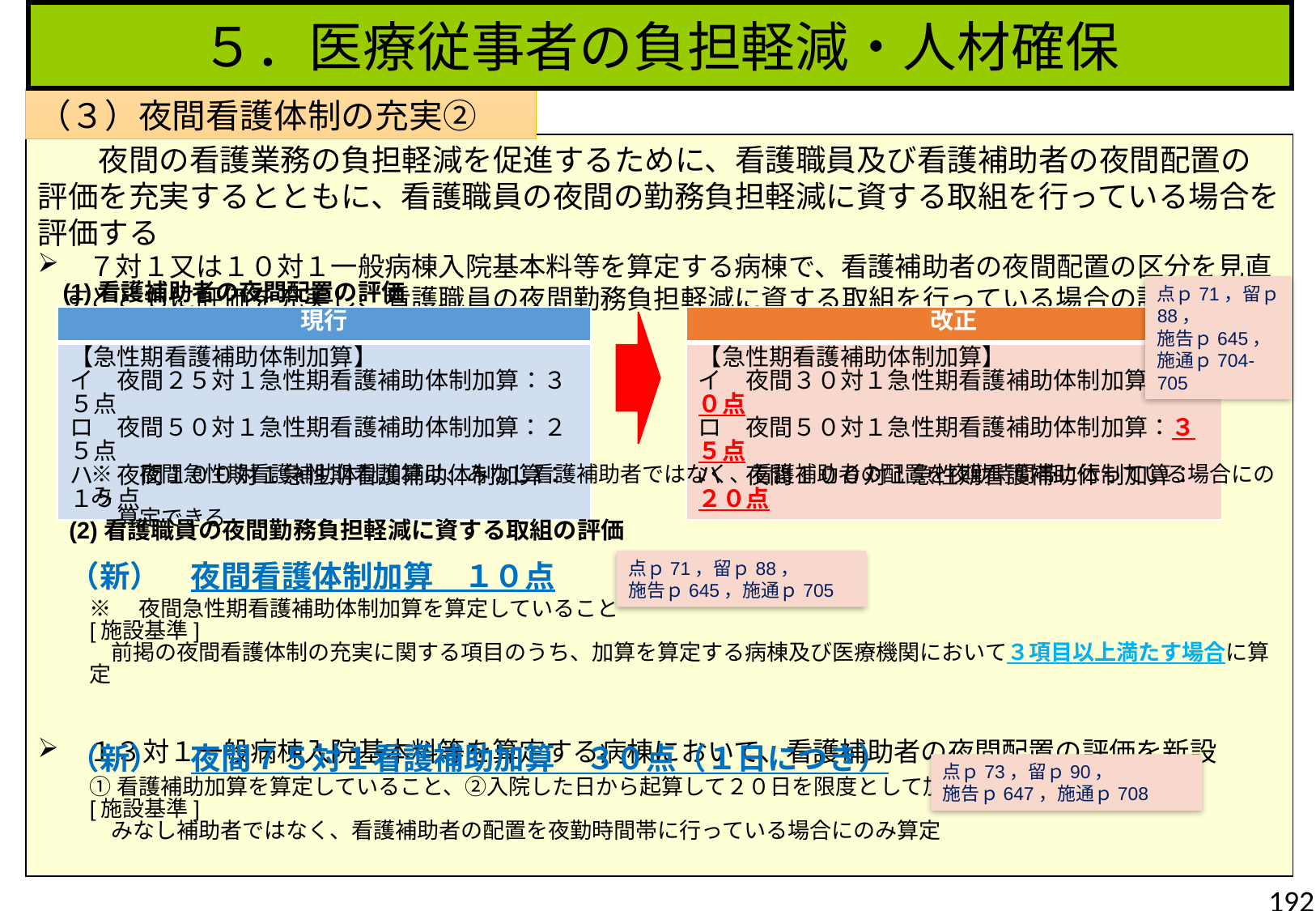

５．医療従事者の負担軽減・人材確保
（３）夜間看護体制の充実②
　　夜間の看護業務の負担軽減を促進するために、看護職員及び看護補助者の夜間配置の評価を充実するとともに、看護職員の夜間の勤務負担軽減に資する取組を行っている場合を評価する
　７対１又は１０対１一般病棟入院基本料等を算定する病棟で、看護補助者の夜間配置の区分を見直すとともに評価を充実し、看護職員の夜間勤務負担軽減に資する取組を行っている場合の評価を新設

　１３対１一般病棟入院基本料等を算定する病棟において、看護補助者の夜間配置の評価を新設

点ｐ71，留ｐ88，
施告ｐ645，
施通ｐ704-705
(1)看護補助者の夜間配置の評価
| 現行 |
| --- |
| 【急性期看護補助体制加算】 イ　夜間２５対１急性期看護補助体制加算：３５点 ロ　夜間５０対１急性期看護補助体制加算：２５点 ハ　夜間１００対１急性期看護補助体制加算：１５点 |
| 改正 |
| --- |
| 【急性期看護補助体制加算】 イ　夜間３０対１急性期看護補助体制加算：４０点 ロ　夜間５０対１急性期看護補助体制加算：３５点 ハ　夜間１００対１急性期看護補助体制加算：２０点 |

※　夜間急性期看護補助体制加算は、みなし看護補助者ではなく、看護補助者の配置を夜勤時間帯に行っている場合にのみ
　 算定できる
(2)看護職員の夜間勤務負担軽減に資する取組の評価
（新）　夜間看護体制加算　１０点
点ｐ71，留ｐ88，
施告ｐ645，施通ｐ705
※　夜間急性期看護補助体制加算を算定していること
[施設基準]
　前掲の夜間看護体制の充実に関する項目のうち、加算を算定する病棟及び医療機関において３項目以上満たす場合に算定
（新）　夜間７５対１看護補助加算　３０点（１日につき）
点ｐ73，留ｐ90，
施告ｐ647，施通ｐ708
①看護補助加算を算定していること、②入院した日から起算して２０日を限度として加算
[施設基準]
　みなし補助者ではなく、看護補助者の配置を夜勤時間帯に行っている場合にのみ算定
192